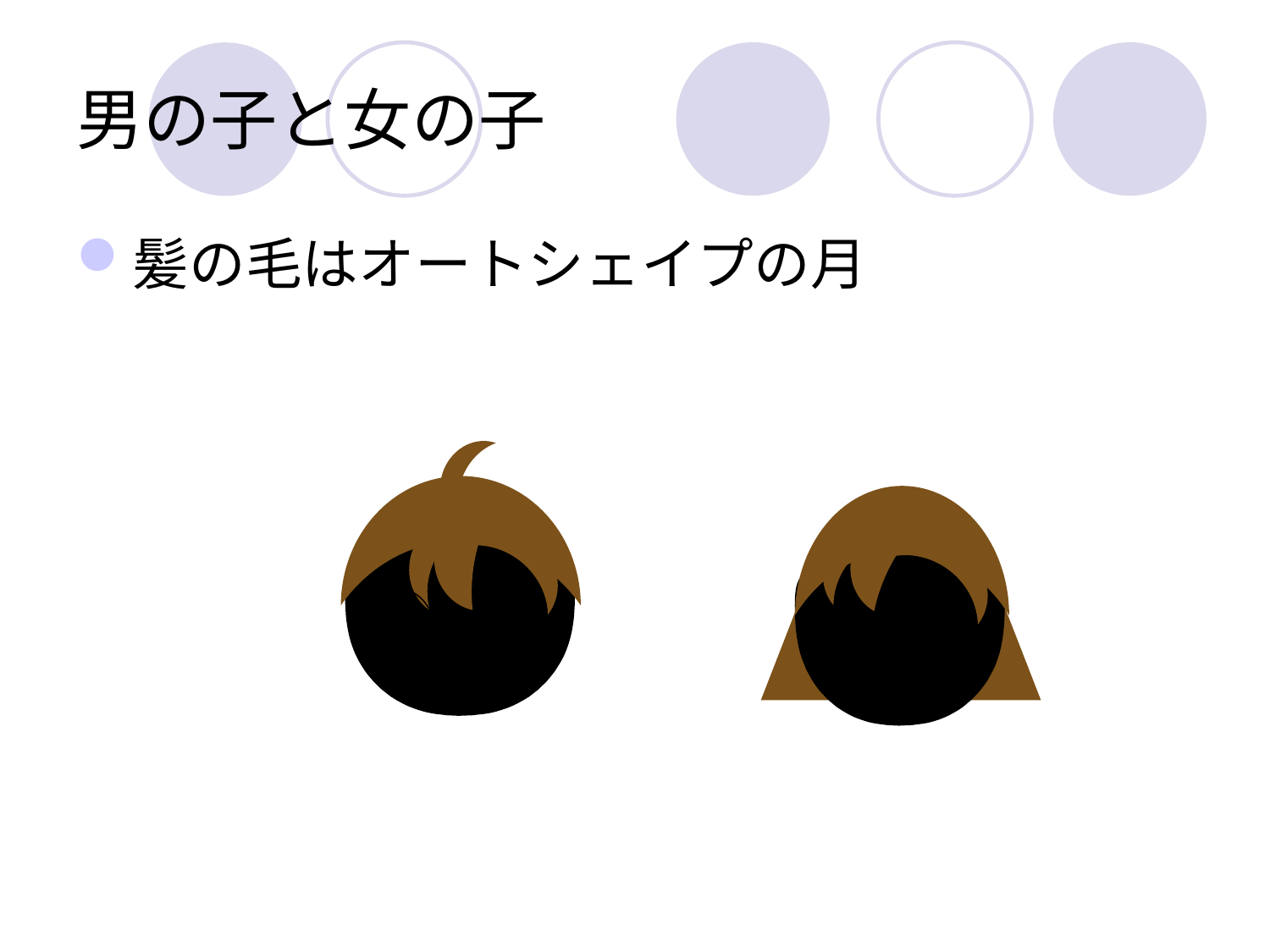

# 男の子と女の子
髪の毛はオートシェイプの月

●

●

●
●